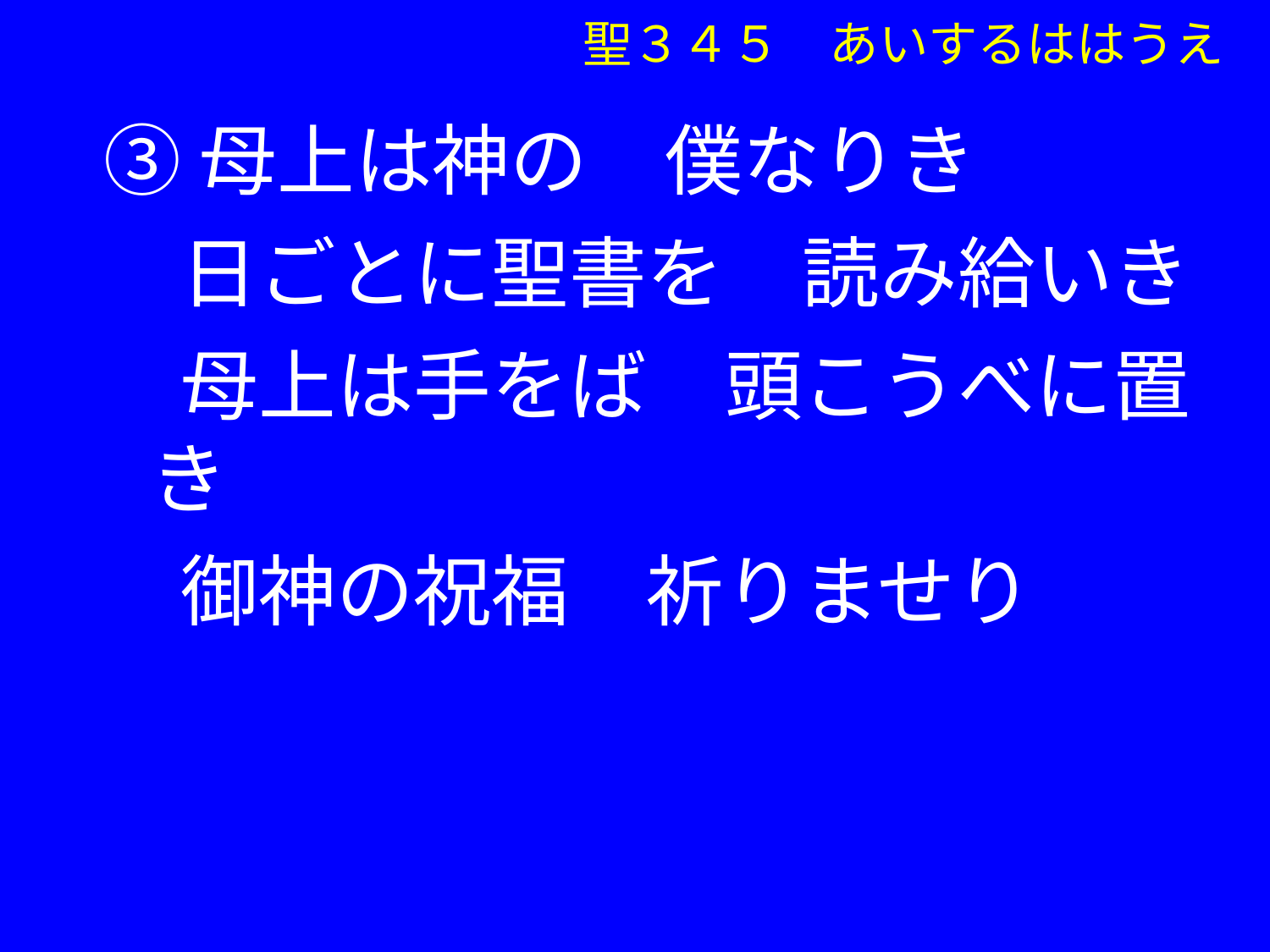

③母上は神の　僕なりき
　日ごとに聖書を　読み給いき
　母上は手をば　頭こうべに置き
　御神の祝福　祈りませり
聖３４５　あいするははうえ